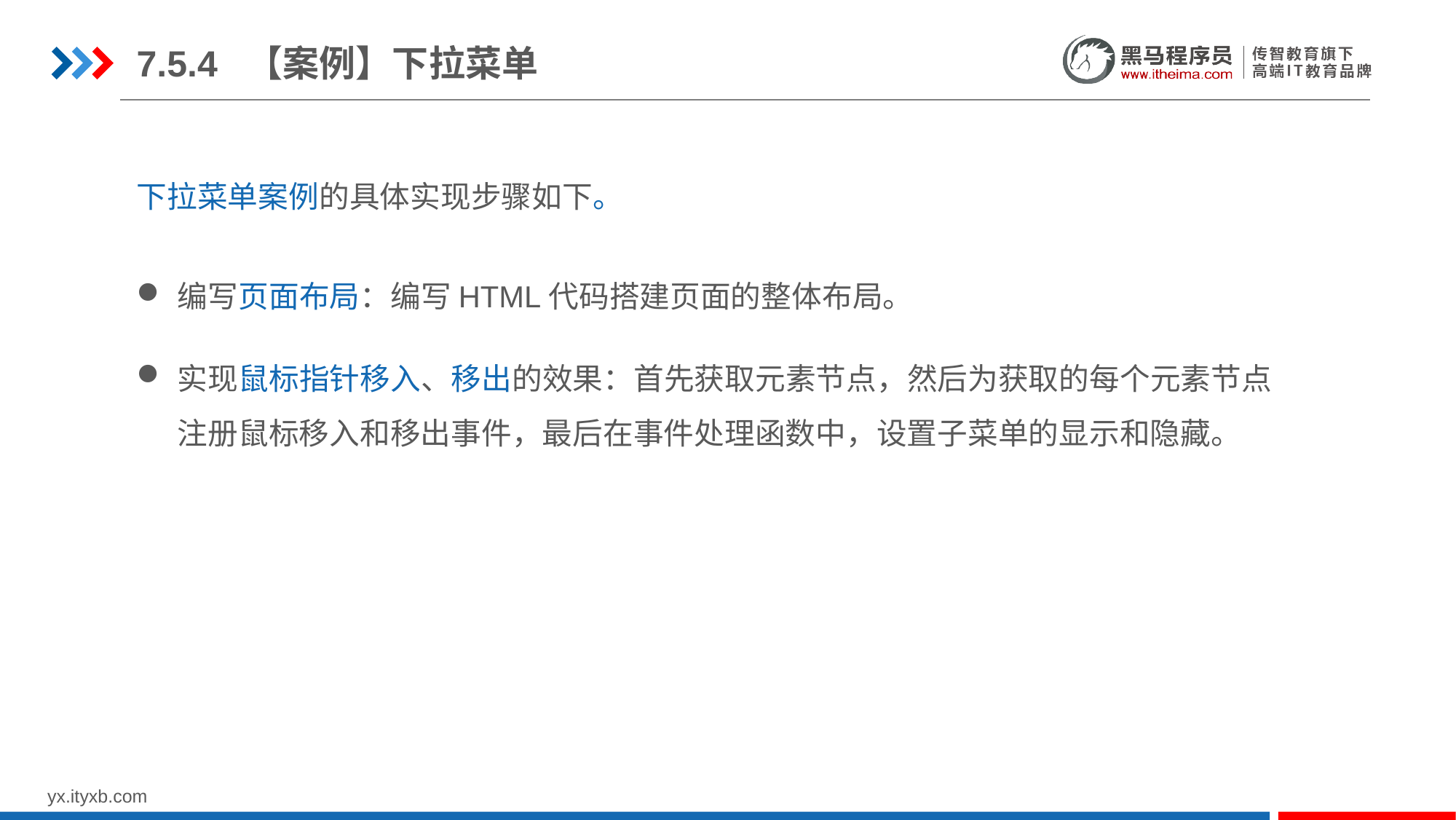

7.5.4  【案例】下拉菜单
下拉菜单案例的具体实现步骤如下。

编写页面布局：编写HTML代码搭建页面的整体布局。

实现鼠标指针移入、移出的效果：首先获取元素节点，然后为获取的每个元素节点注册鼠标移入和移出事件，最后在事件处理函数中，设置子菜单的显示和隐藏。